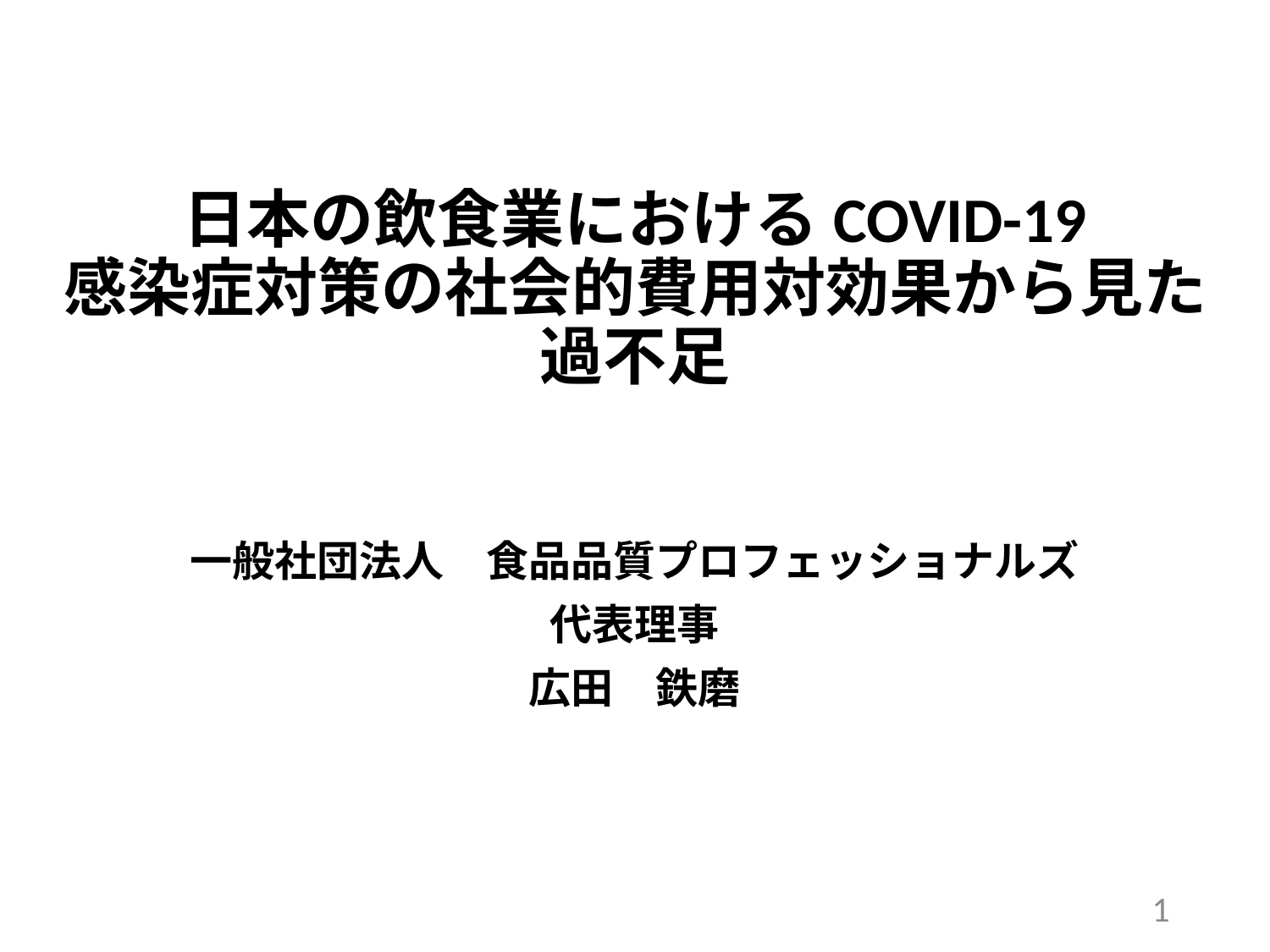

# 日本の飲食業におけるCOVID-19 感染症対策の社会的費用対効果から見た過不足
一般社団法人　食品品質プロフェッショナルズ
代表理事
広田　鉄磨
1